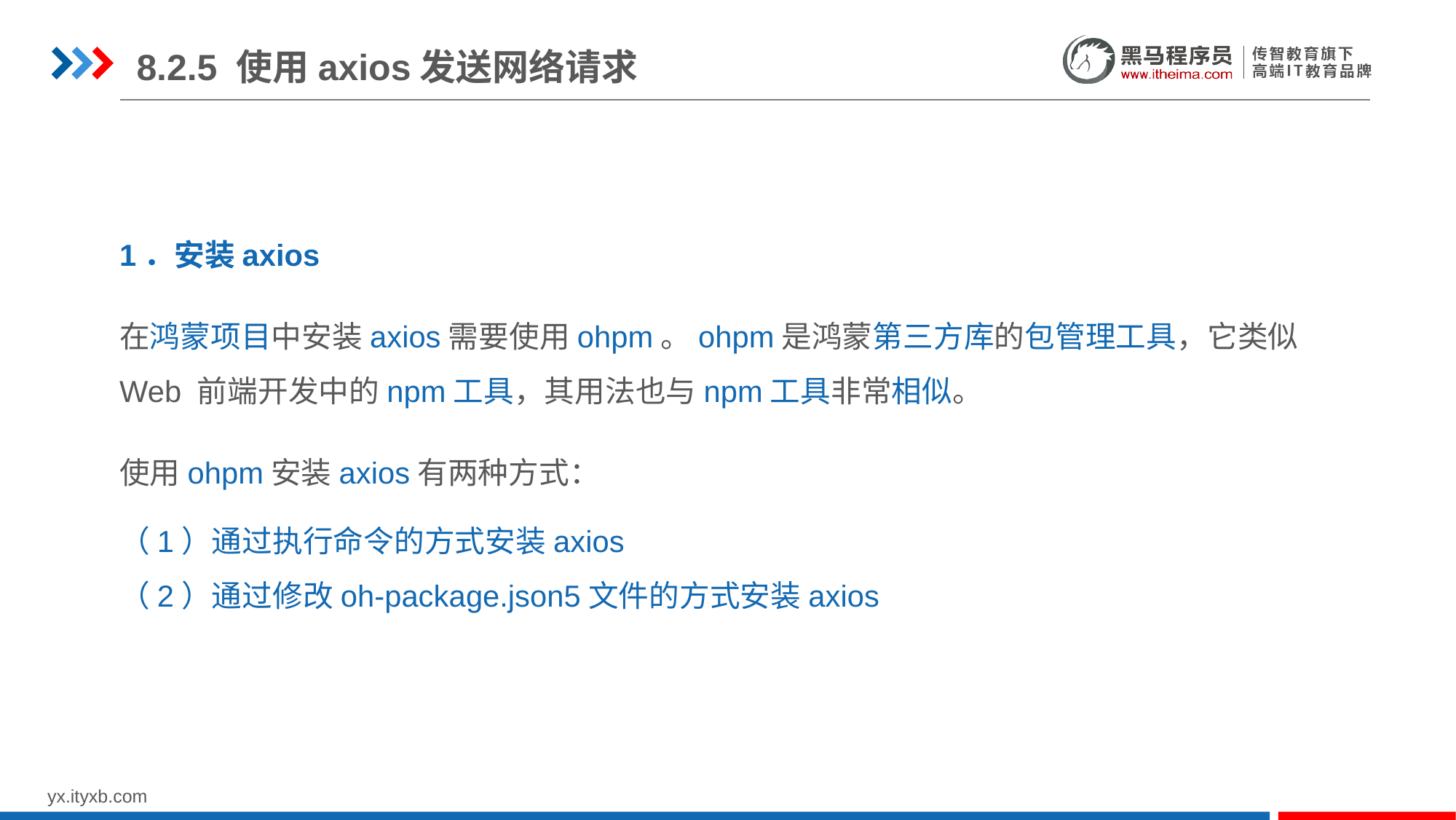

8.2.5 使用axios发送网络请求
1．安装axios

在鸿蒙项目中安装axios需要使用ohpm。ohpm是鸿蒙第三方库的包管理工具，它类似Web 前端开发中的npm工具，其用法也与npm工具非常相似。

使用ohpm安装axios有两种方式：

（1）通过执行命令的方式安装axios
（2）通过修改oh-package.json5文件的方式安装axios